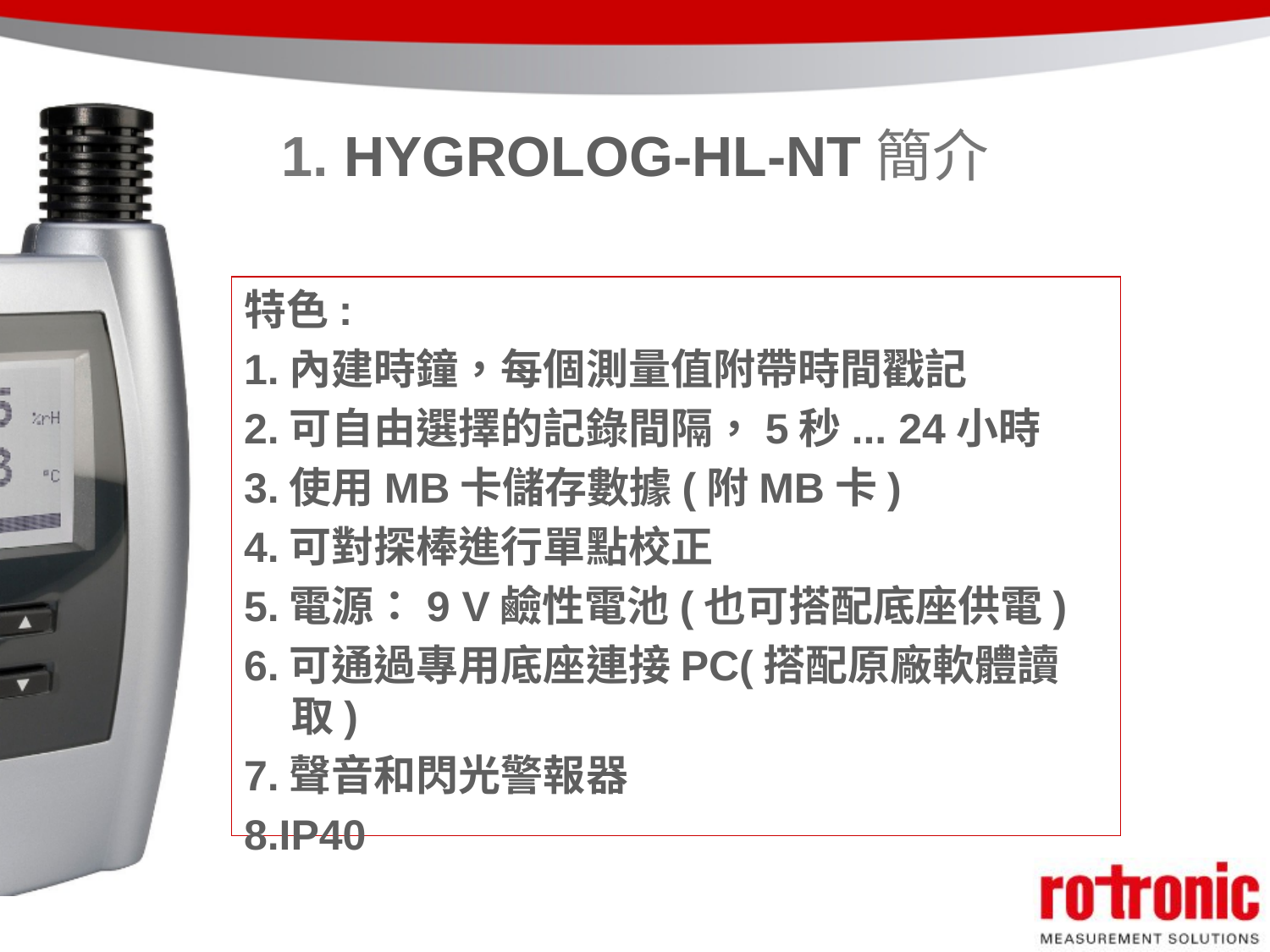

1. HYGROLOG-HL-NT簡介
特色:
1.內建時鐘，每個測量值附帶時間戳記
2.可自由選擇的記錄間隔，5秒... 24小時
3.使用MB卡儲存數據(附MB卡)
4.可對探棒進行單點校正
5.電源：9 V鹼性電池(也可搭配底座供電)
6.可通過專用底座連接PC(搭配原廠軟體讀取)
7.聲音和閃光警報器
8.IP40